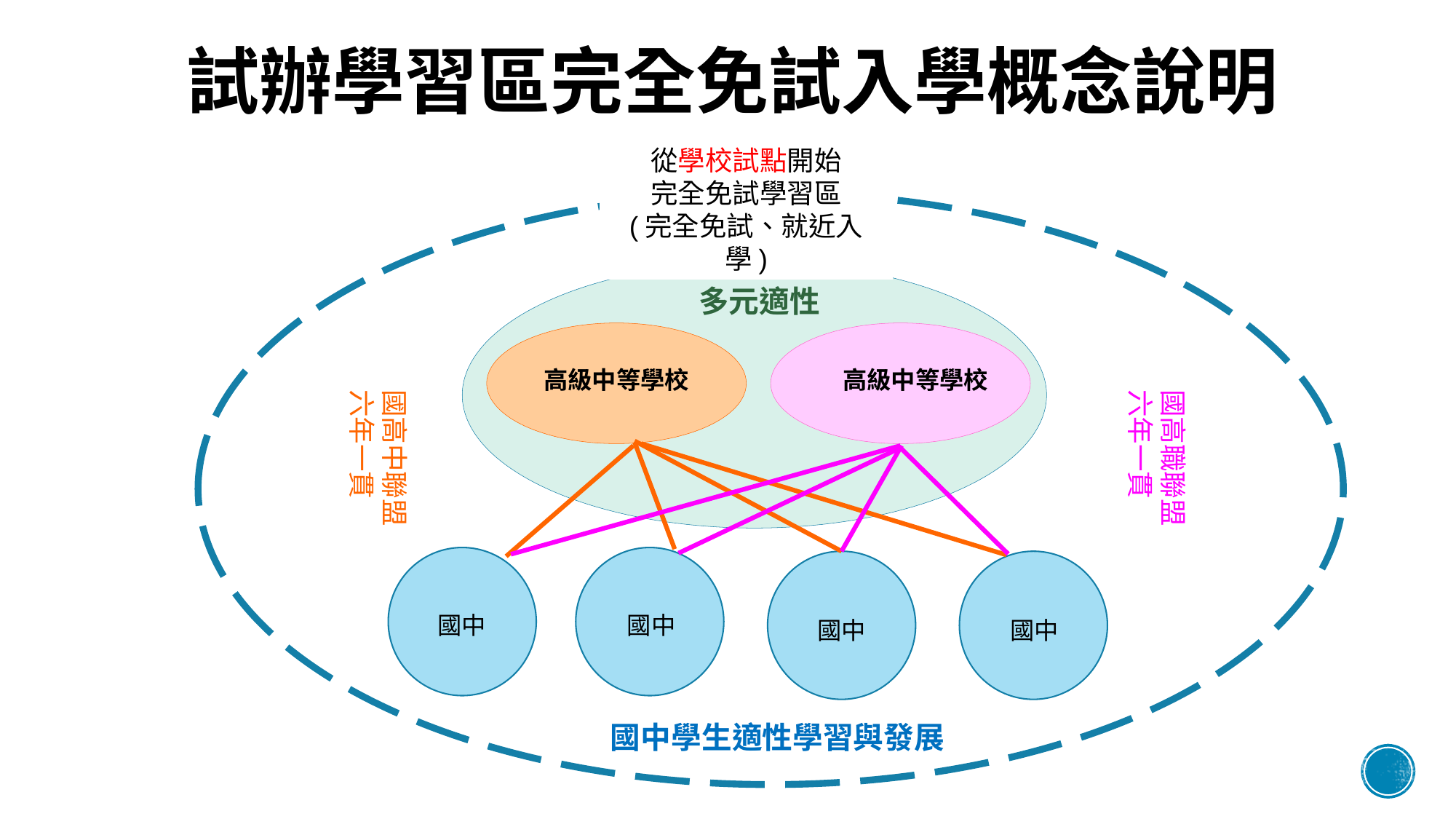

# 試辦學習區完全免試入學概念說明
從學校試點開始
完全免試學習區
(完全免試、就近入學)

多元適性

高級中等學校
高級中等學校
國高中聯盟
六年一貫
國高職聯盟
六年一貫

國中
國中
國中
國中
國中學生適性學習與發展